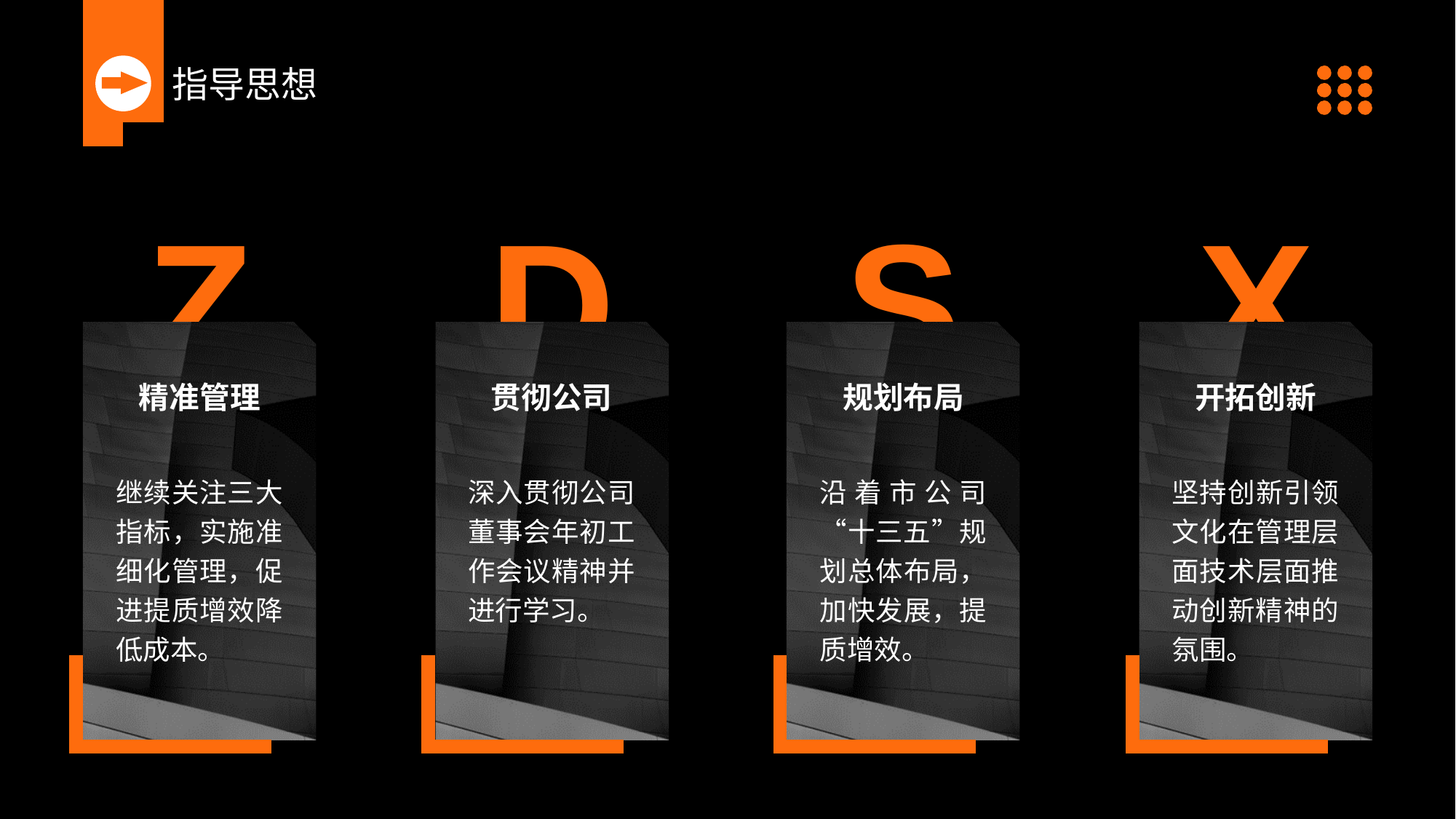

指导思想

Z
D
S
X

精准管理
贯彻公司
规划布局
开拓创新
继续关注三大指标，实施准细化管理，促进提质增效降低成本。
深入贯彻公司董事会年初工作会议精神并进行学习。
沿着市公司“十三五”规划总体布局，加快发展，提质增效。
坚持创新引领文化在管理层面技术层面推动创新精神的氛围。